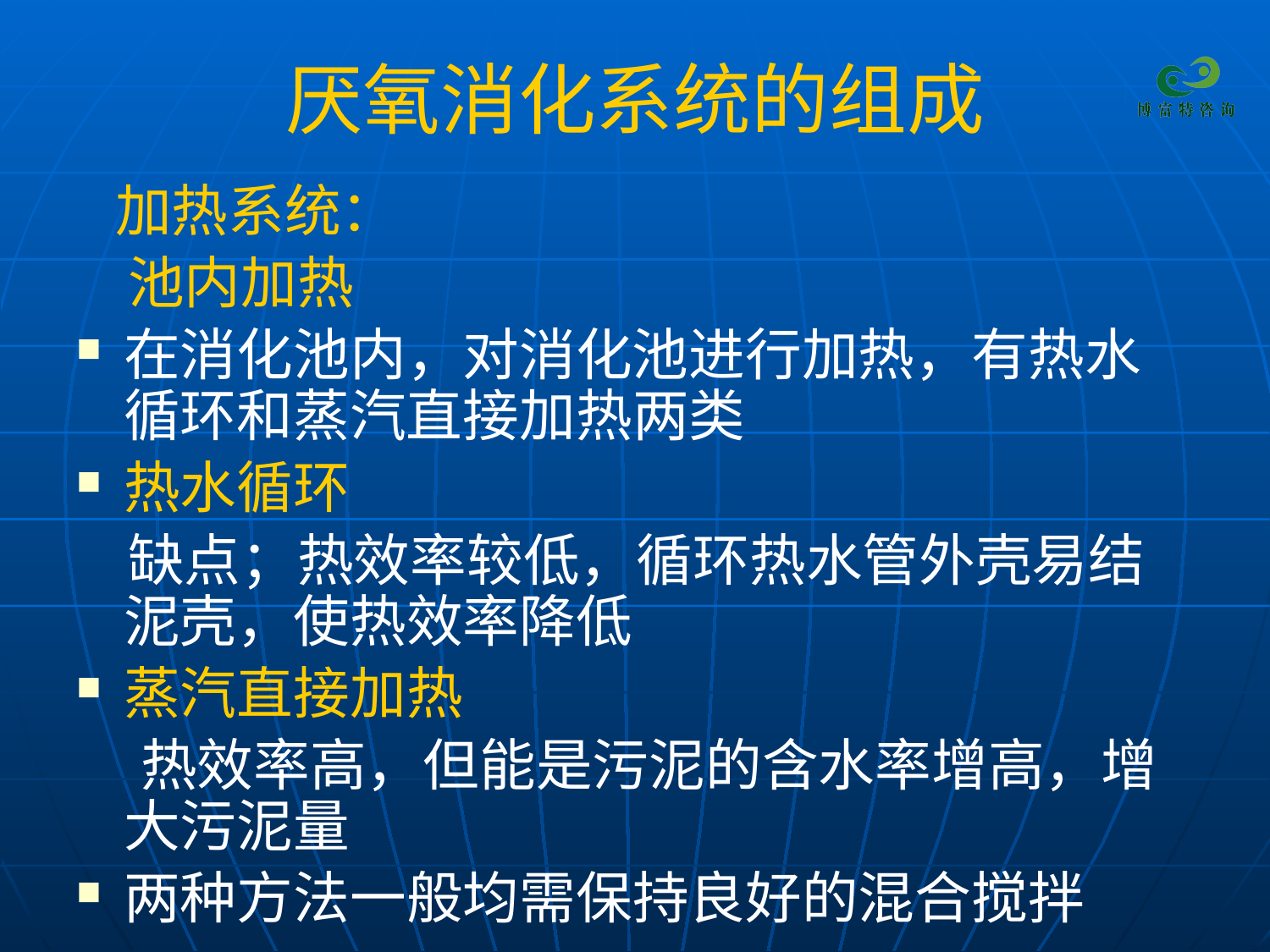

# 厌氧消化系统的组成
  加热系统：
   池内加热
在消化池内，对消化池进行加热，有热水循环和蒸汽直接加热两类
热水循环
   缺点；热效率较低，循环热水管外壳易结泥壳，使热效率降低
蒸汽直接加热
    热效率高，但能是污泥的含水率增高，增大污泥量
两种方法一般均需保持良好的混合搅拌